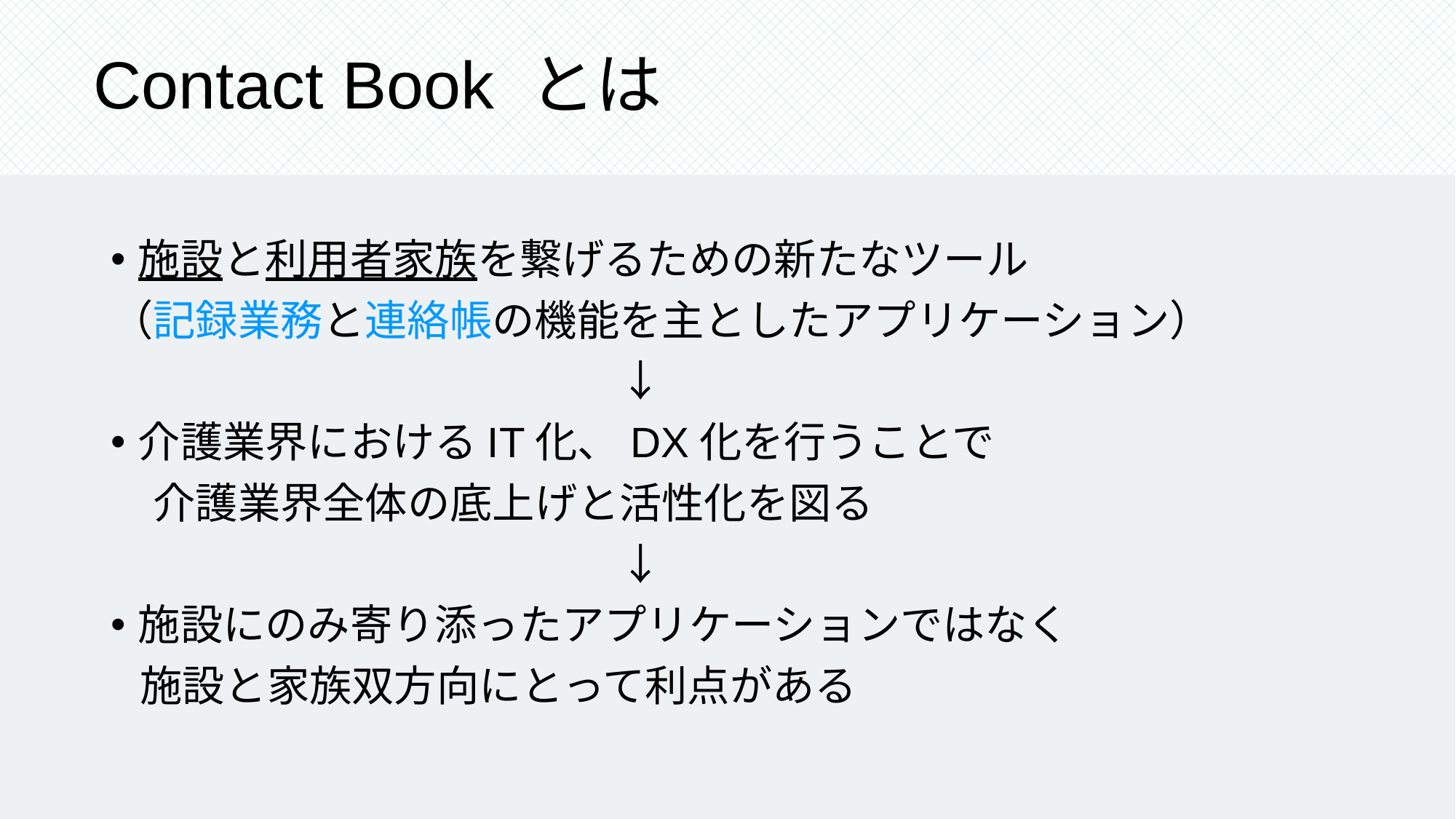

# Contact Book とは
施設と利用者家族を繋げるための新たなツール
（記録業務と連絡帳の機能を主としたアプリケーション）
　　　　　　　　　　　　↓
介護業界におけるIT化、DX化を行うことで
　介護業界全体の底上げと活性化を図る
　　　　　　　　　　　　↓
施設にのみ寄り添ったアプリケーションではなく
  施設と家族双方向にとって利点がある